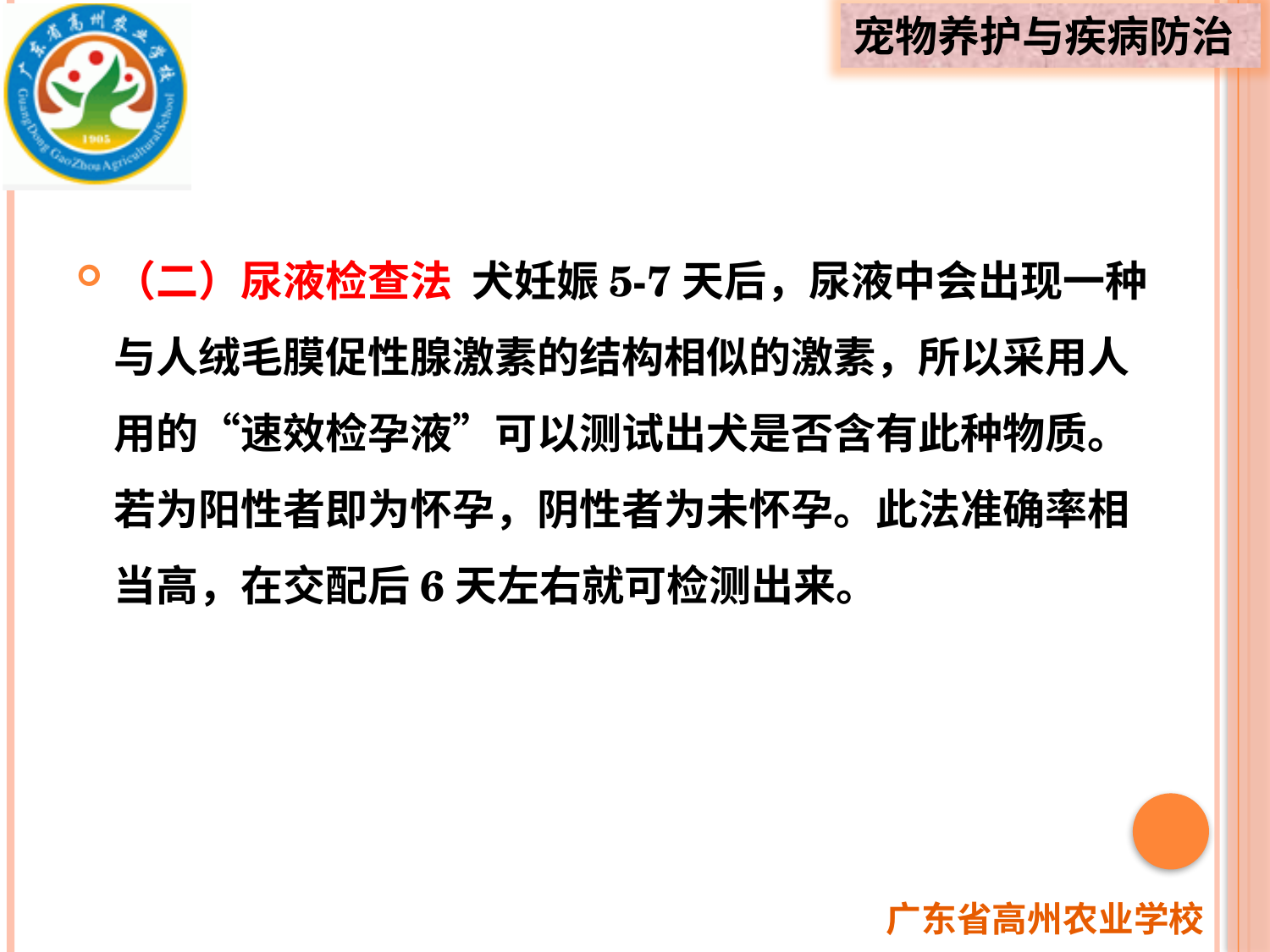

（二）尿液检查法  犬妊娠5-7天后，尿液中会出现一种与人绒毛膜促性腺激素的结构相似的激素，所以采用人用的“速效检孕液”可以测试出犬是否含有此种物质。若为阳性者即为怀孕，阴性者为未怀孕。此法准确率相当高，在交配后6天左右就可检测出来。